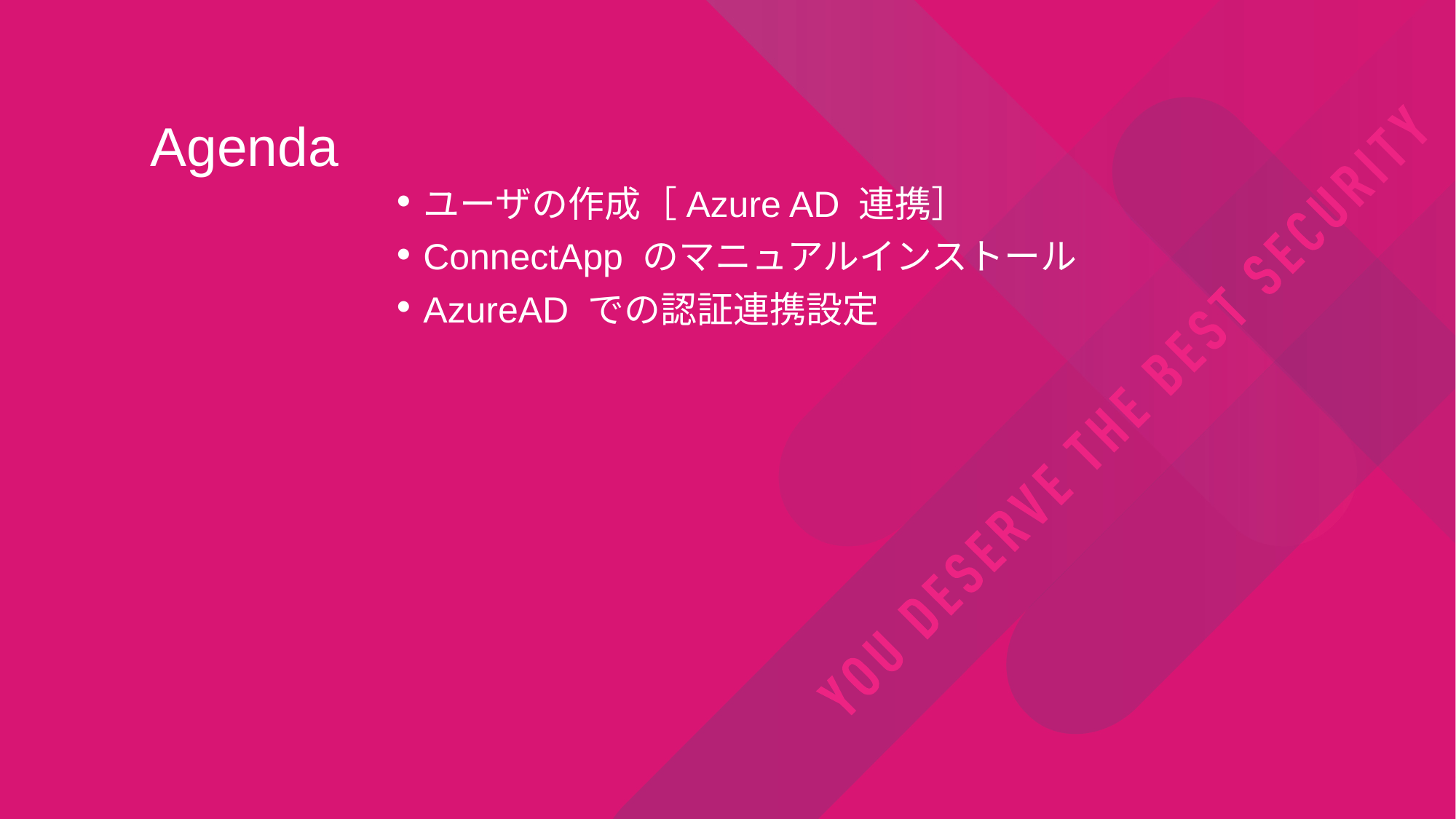

# Agenda
ユーザの作成［Azure AD 連携］
ConnectApp のマニュアルインストール
AzureAD での認証連携設定

 [Internal Use] for Check Point employees​